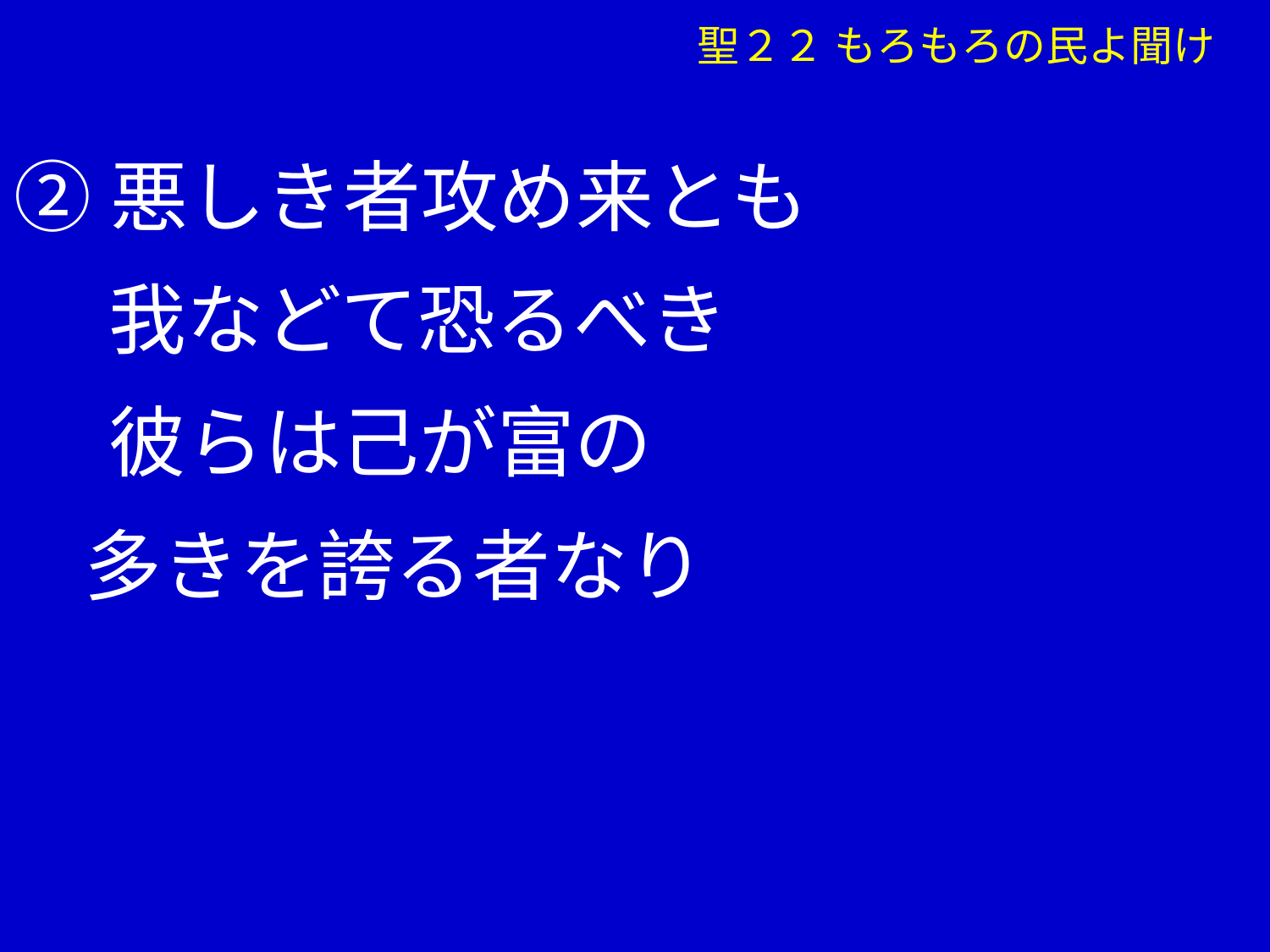

聖２２ もろもろの民よ聞け
②悪しき者攻め来とも
　 我などて恐るべき
　 彼らは己が富の
   多きを誇る者なり